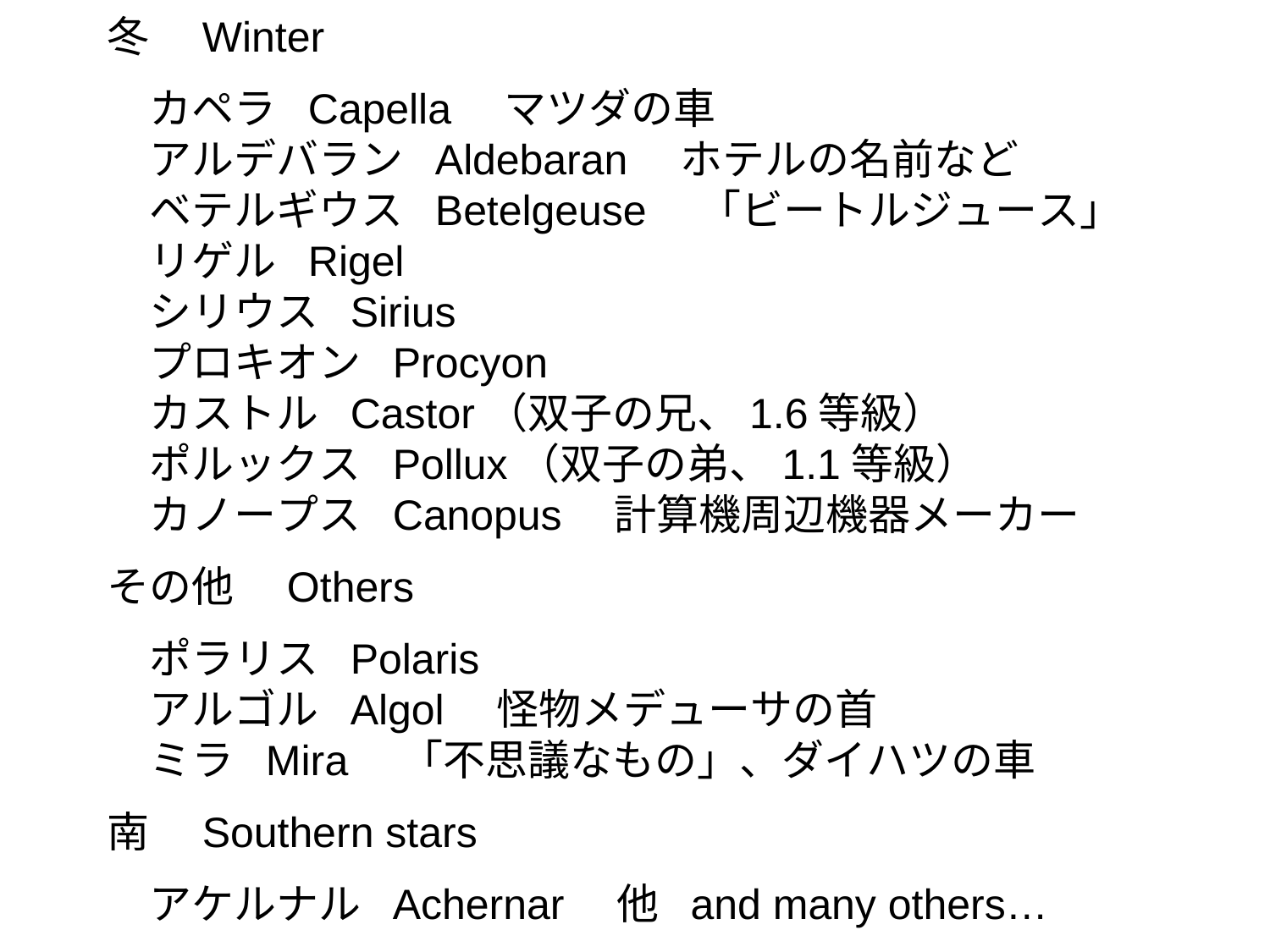

冬　Winter
　カペラ Capella　マツダの車
　アルデバラン Aldebaran　ホテルの名前など
　ベテルギウス Betelgeuse　「ビートルジュース」
　リゲル Rigel
　シリウス Sirius
　プロキオン Procyon
　カストル Castor（双子の兄、1.6等級）
　ポルックス Pollux（双子の弟、1.1等級）
　カノープス Canopus　計算機周辺機器メーカー
その他　Others
　ポラリス Polaris
　アルゴル Algol　怪物メデューサの首
　ミラ Mira　「不思議なもの」、ダイハツの車
南　Southern stars
　アケルナル Achernar　他 and many others…